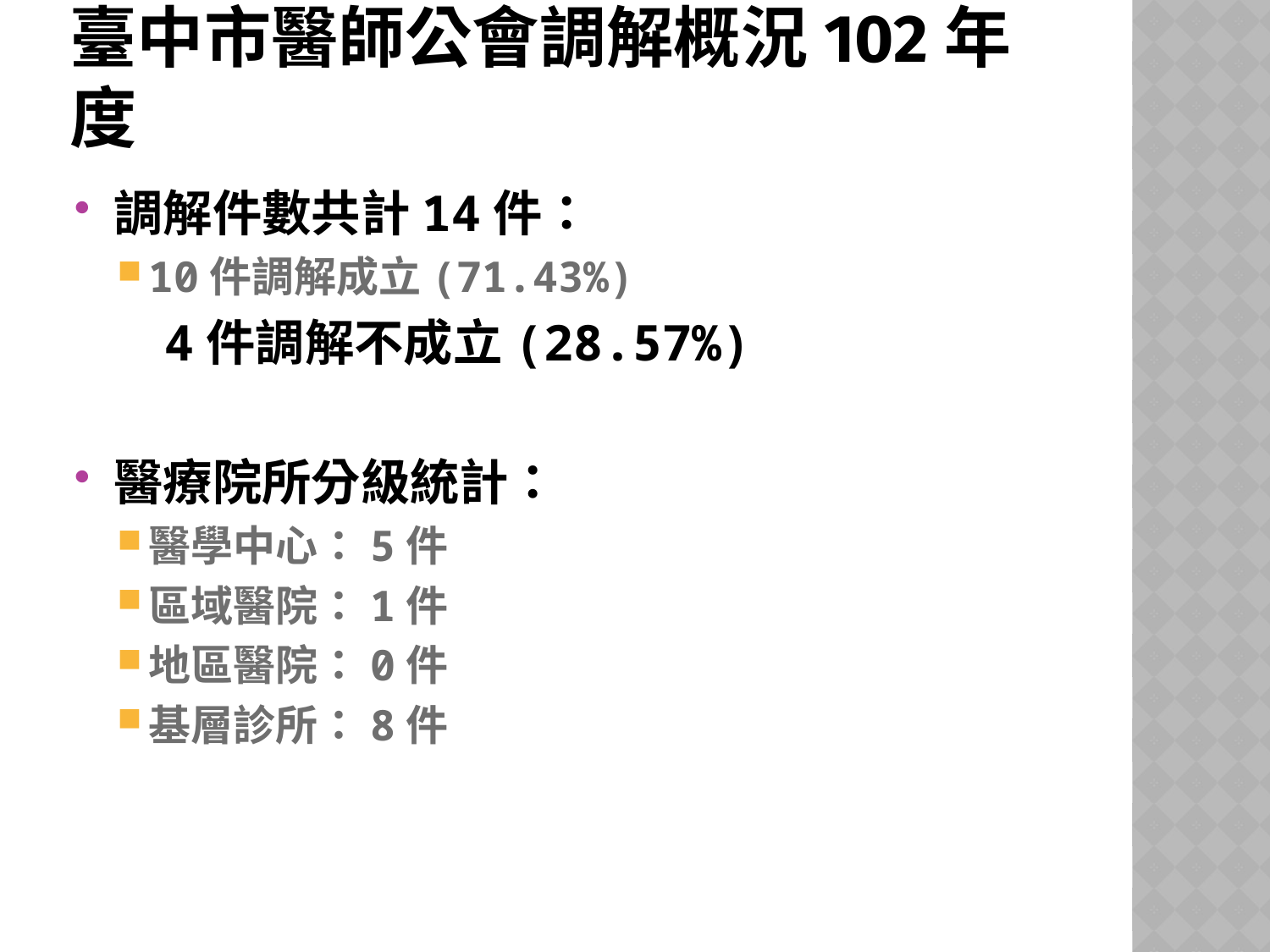

# 臺中市醫師公會調解概況102年度
調解件數共計14件：
10件調解成立(71.43%)
   4件調解不成立(28.57%)

醫療院所分級統計：
醫學中心：5件
區域醫院：1件
地區醫院：0件
基層診所：8件